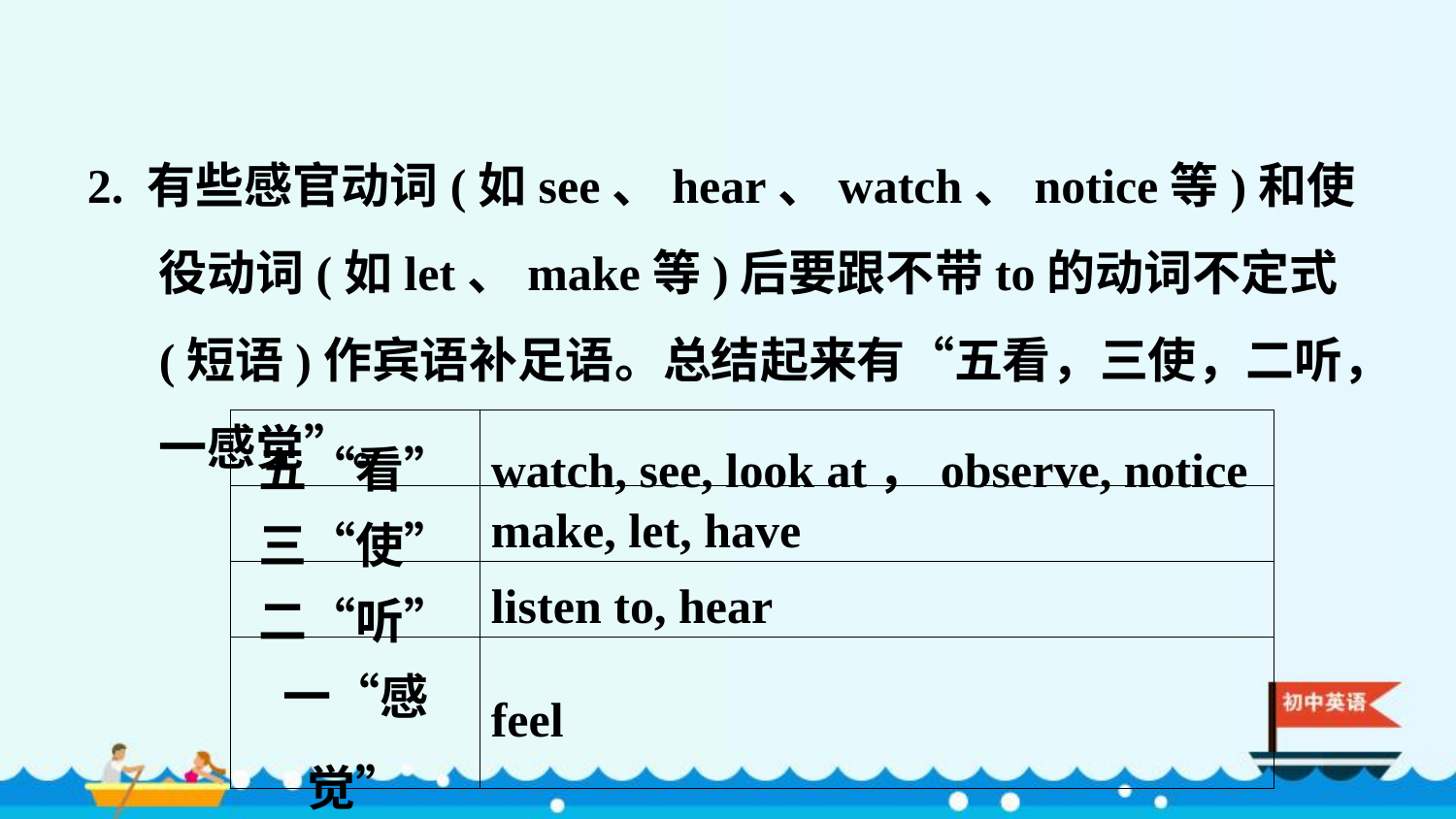

2. 有些感官动词(如see、hear、watch、notice等)和使役动词(如let、make等)后要跟不带to的动词不定式(短语)作宾语补足语。总结起来有“五看，三使，二听，一感觉”。
| 五“看” | watch, see, look at，observe, notice |
| --- | --- |
| 三“使” | make, let, have |
| 二“听” | listen to, hear |
| 一“感觉” | feel |